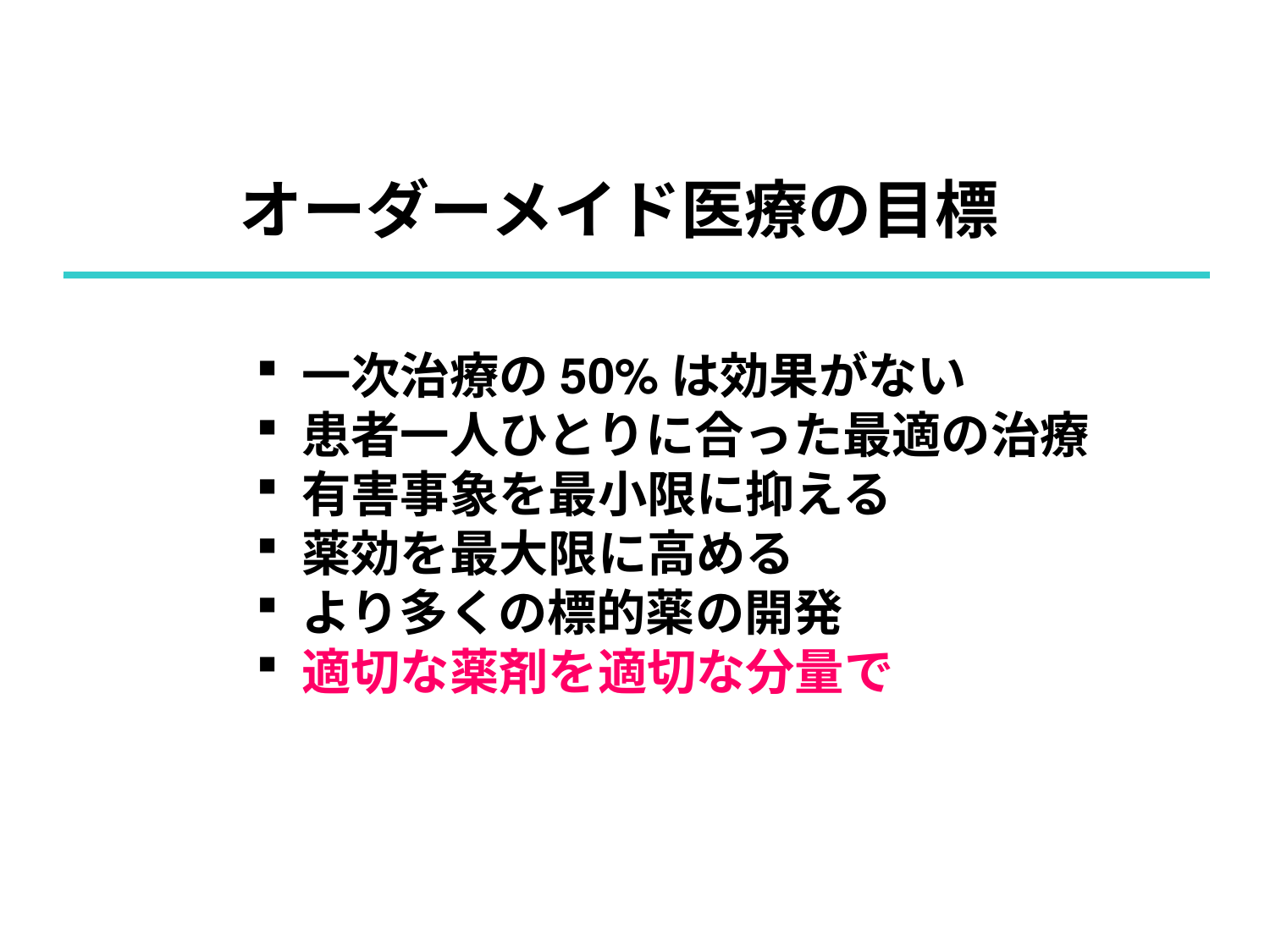

オーダーメイド医療の目標

 一次治療の50%は効果がない
 患者一人ひとりに合った最適の治療
 有害事象を最小限に抑える
 薬効を最大限に高める
 より多くの標的薬の開発
 適切な薬剤を適切な分量で